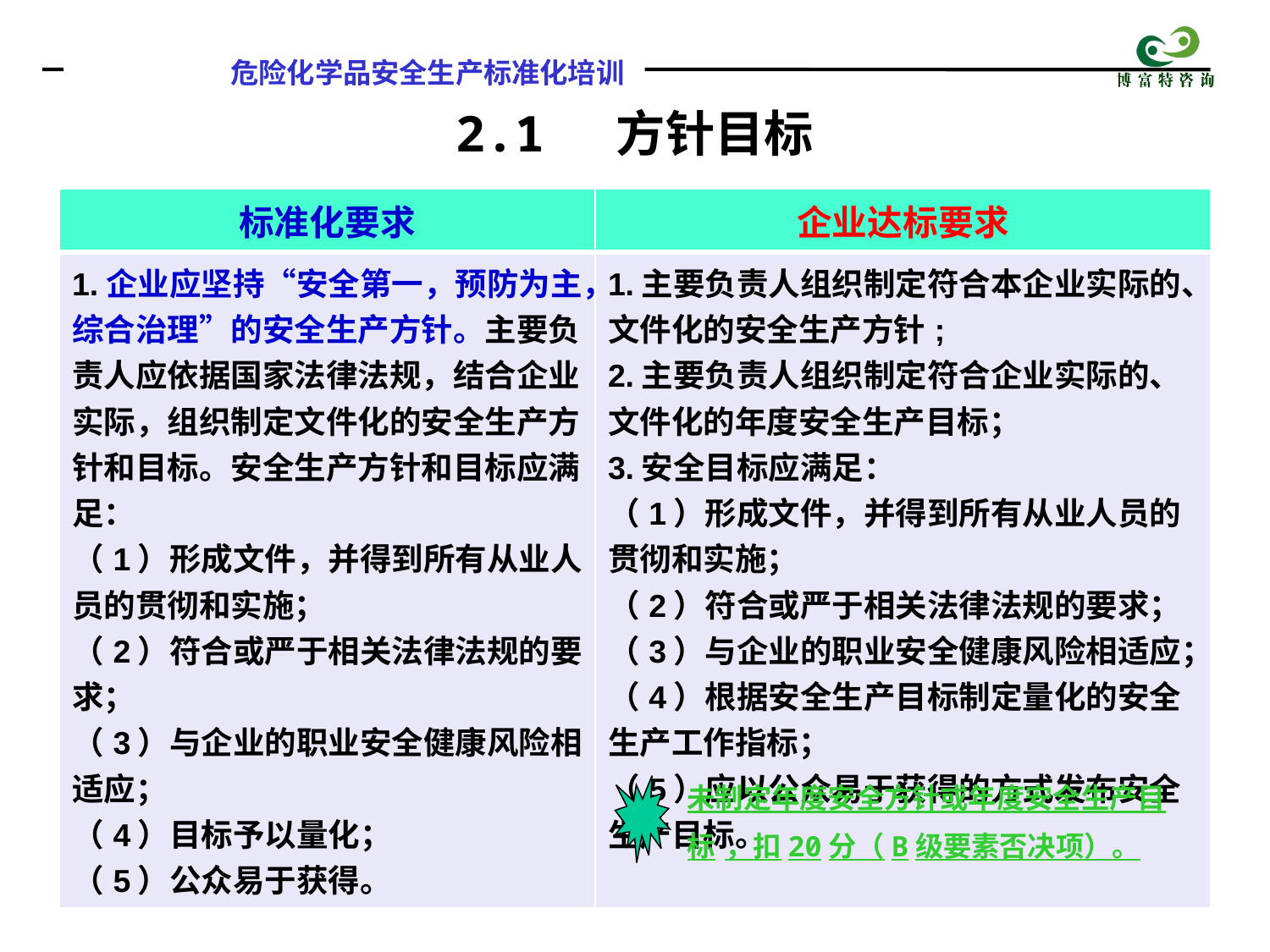

2.1  方针目标
| 标准化要求 | 企业达标要求 |
| --- | --- |
| 1.企业应坚持“安全第一，预防为主，综合治理”的安全生产方针。主要负责人应依据国家法律法规，结合企业实际，组织制定文件化的安全生产方针和目标。安全生产方针和目标应满足： （1）形成文件，并得到所有从业人员的贯彻和实施； （2）符合或严于相关法律法规的要求； （3）与企业的职业安全健康风险相适应； （4）目标予以量化； （5）公众易于获得。 | 1.主要负责人组织制定符合本企业实际的、文件化的安全生产方针; 2.主要负责人组织制定符合企业实际的、文件化的年度安全生产目标； 3.安全目标应满足： （1）形成文件，并得到所有从业人员的贯彻和实施； （2）符合或严于相关法律法规的要求； （3）与企业的职业安全健康风险相适应； （4）根据安全生产目标制定量化的安全生产工作指标； （5）应以公众易于获得的方式发布安全生产目标。 |
未制定年度安全方针或年度安全生产目标 ，扣20分（B级要素否决项）。